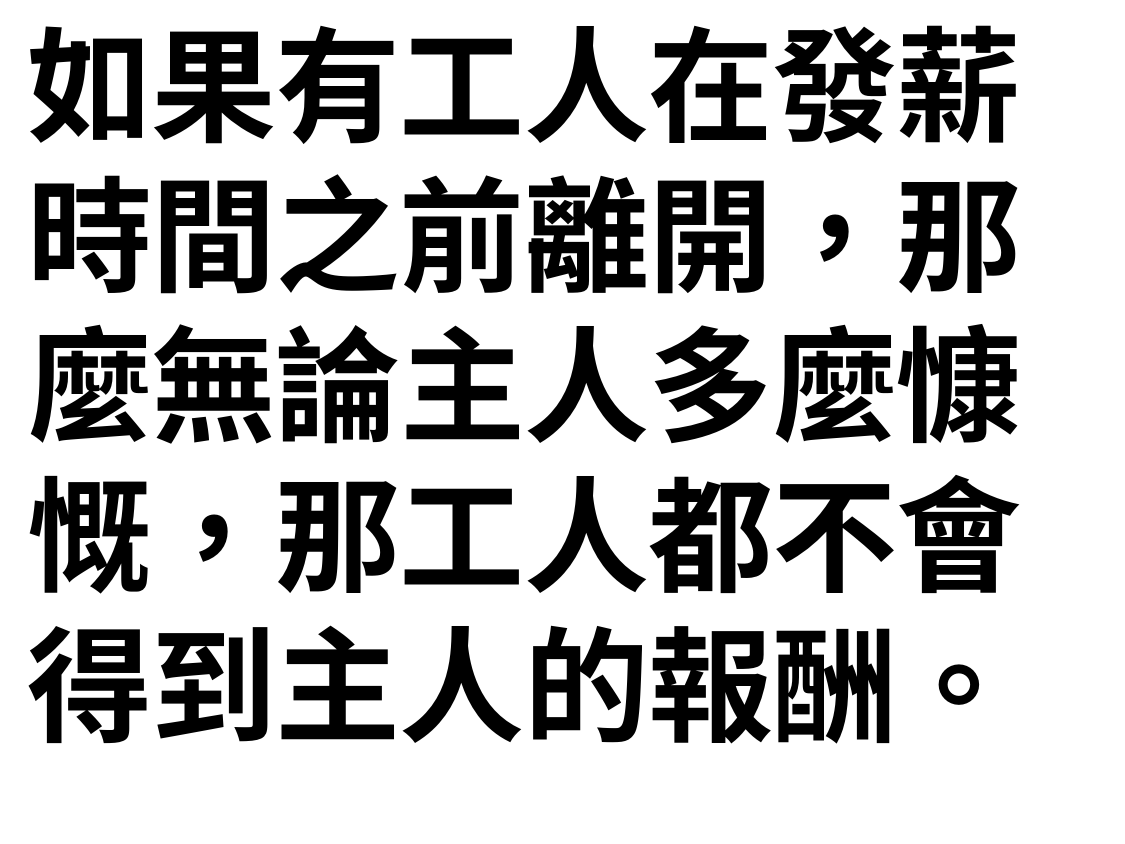

如果有工人在發薪時間之前離開，那麼無論主人多麼慷慨，那工人都不會得到主人的報酬。